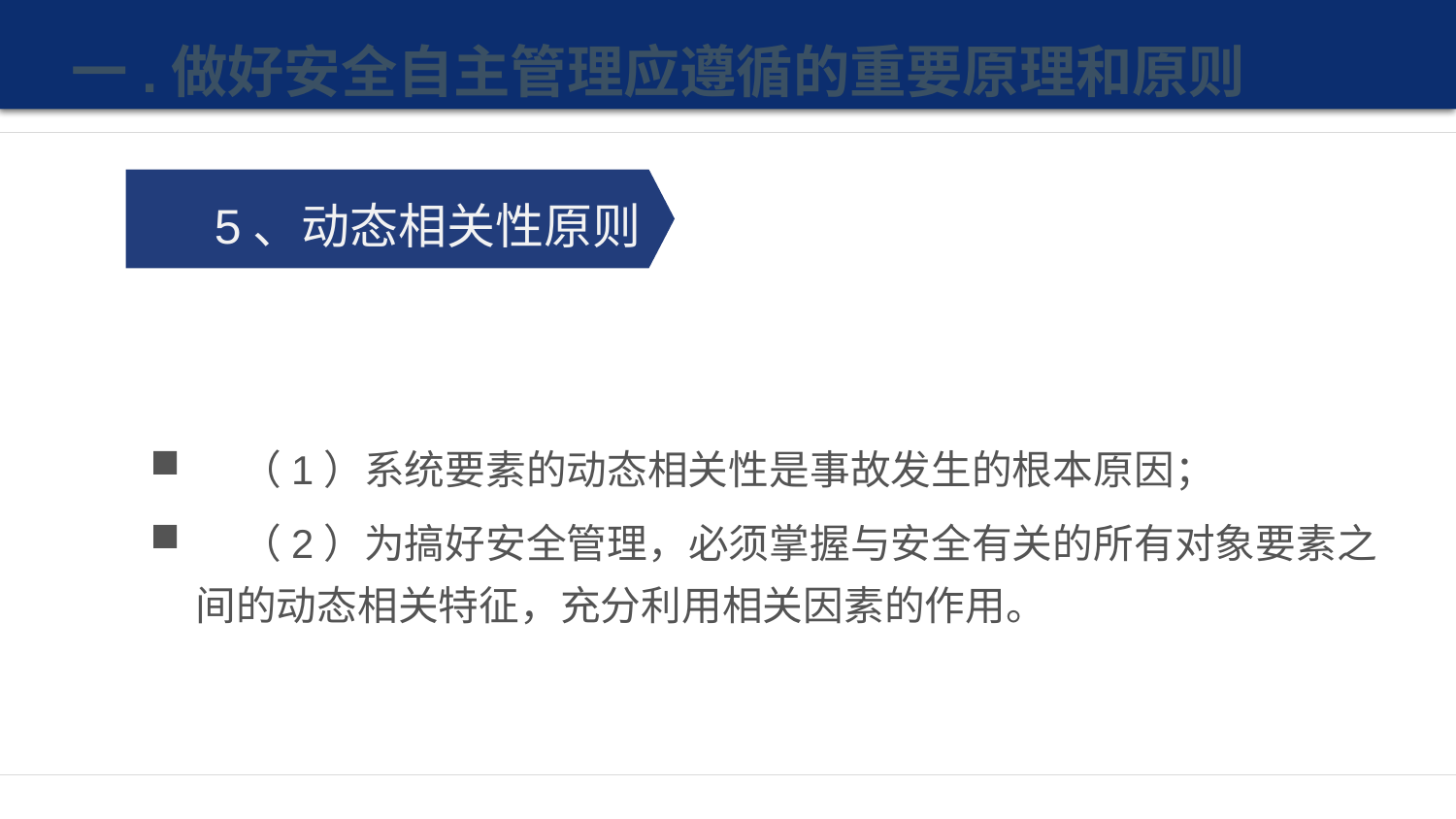

一.做好安全自主管理应遵循的重要原理和原则
     5、动态相关性原则

    （1）系统要素的动态相关性是事故发生的根本原因；
    （2）为搞好安全管理，必须掌握与安全有关的所有对象要素之间的动态相关特征，充分利用相关因素的作用。